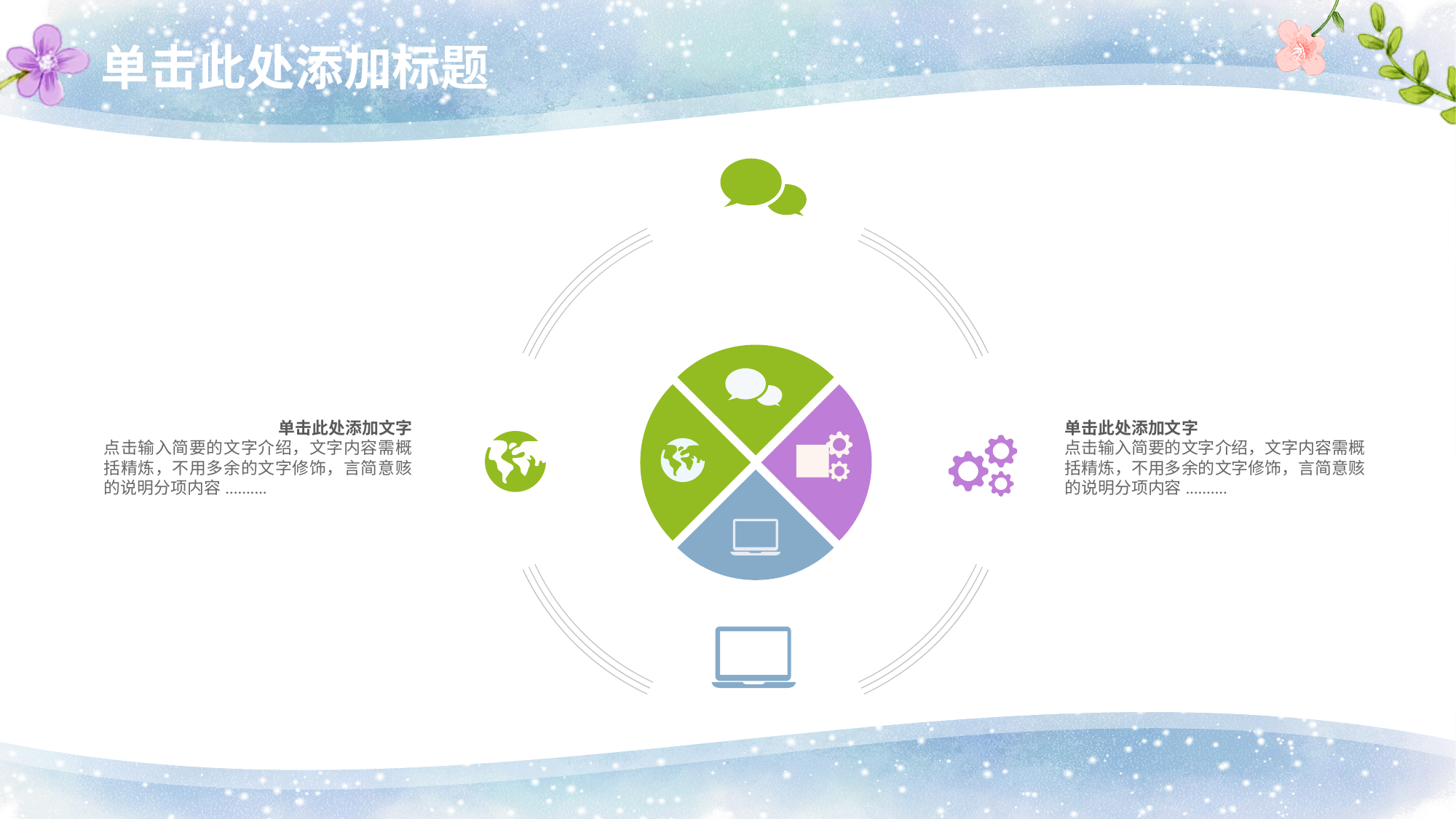

# 单击此处添加标题

单击此处添加文字
点击输入简要的文字介绍，文字内容需概括精炼，不用多余的文字修饰，言简意赅的说明分项内容..........
单击此处添加文字
点击输入简要的文字介绍，文字内容需概括精炼，不用多余的文字修饰，言简意赅的说明分项内容..........